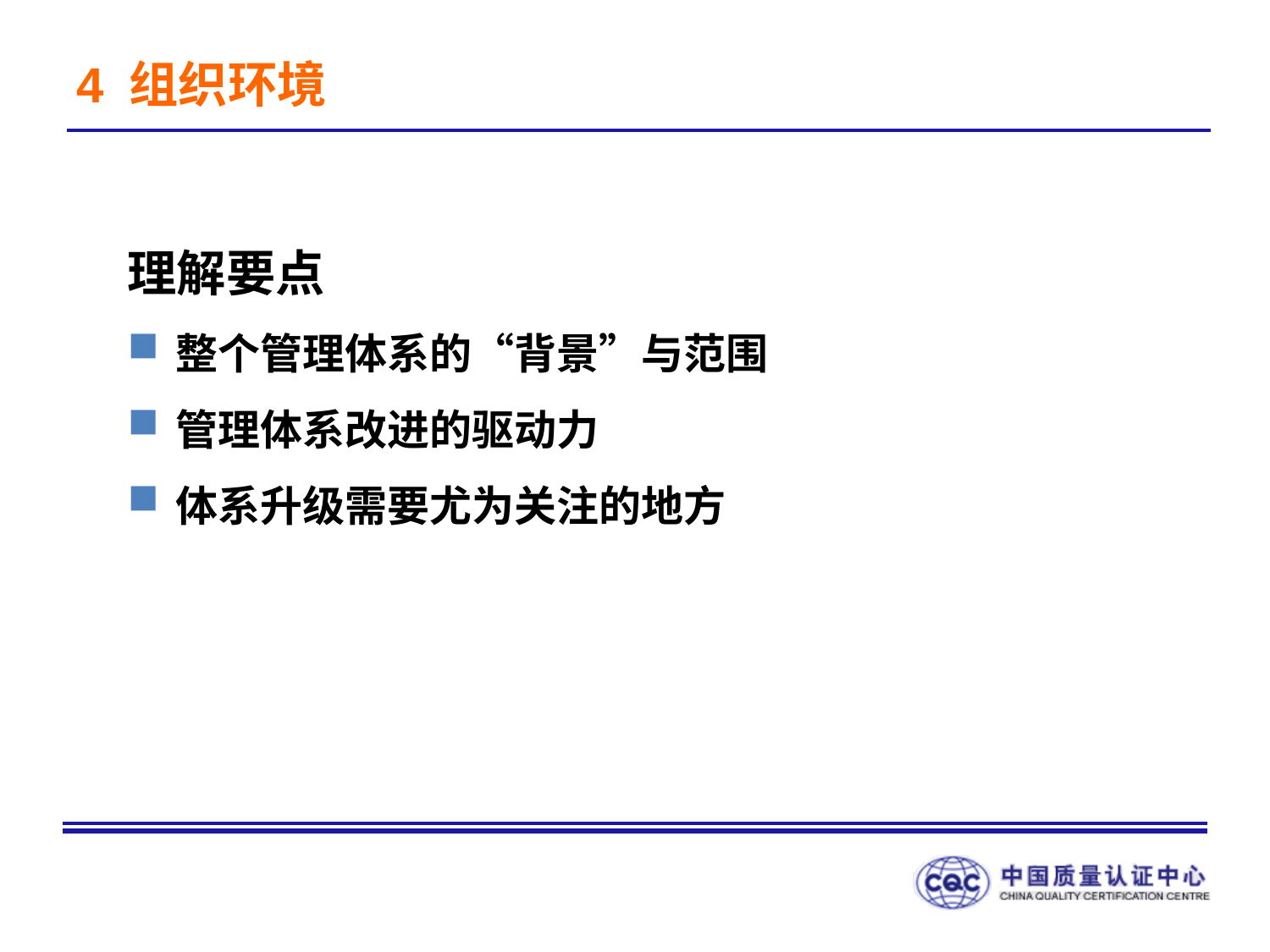

4 组织环境
理解要点
整个管理体系的“背景”与范围
管理体系改进的驱动力
体系升级需要尤为关注的地方